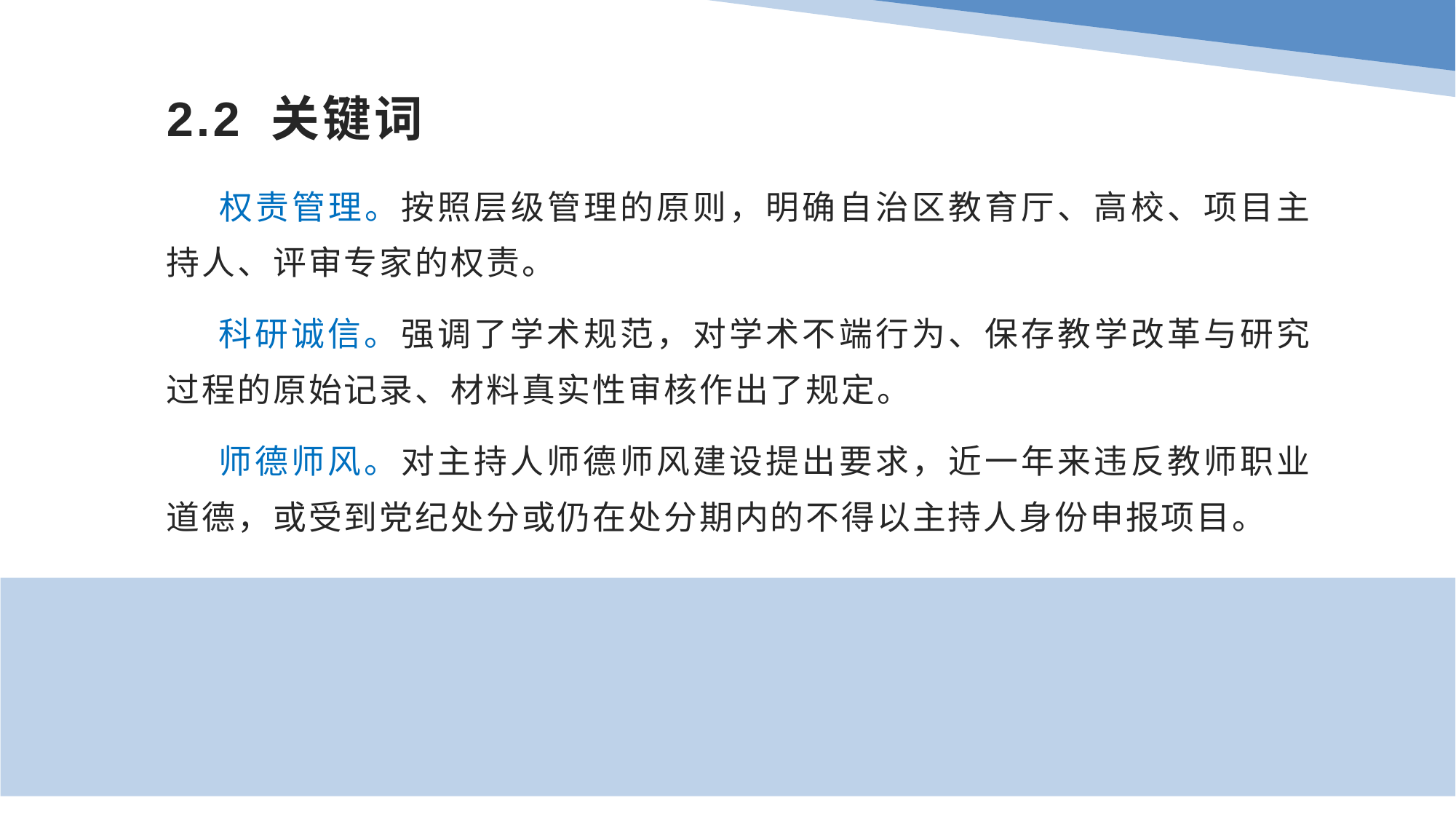

# 2.2 关键词
    权责管理。按照层级管理的原则，明确自治区教育厅、高校、项目主持人、评审专家的权责。
    科研诚信。强调了学术规范，对学术不端行为、保存教学改革与研究过程的原始记录、材料真实性审核作出了规定。
    师德师风。对主持人师德师风建设提出要求，近一年来违反教师职业道德，或受到党纪处分或仍在处分期内的不得以主持人身份申报项目。